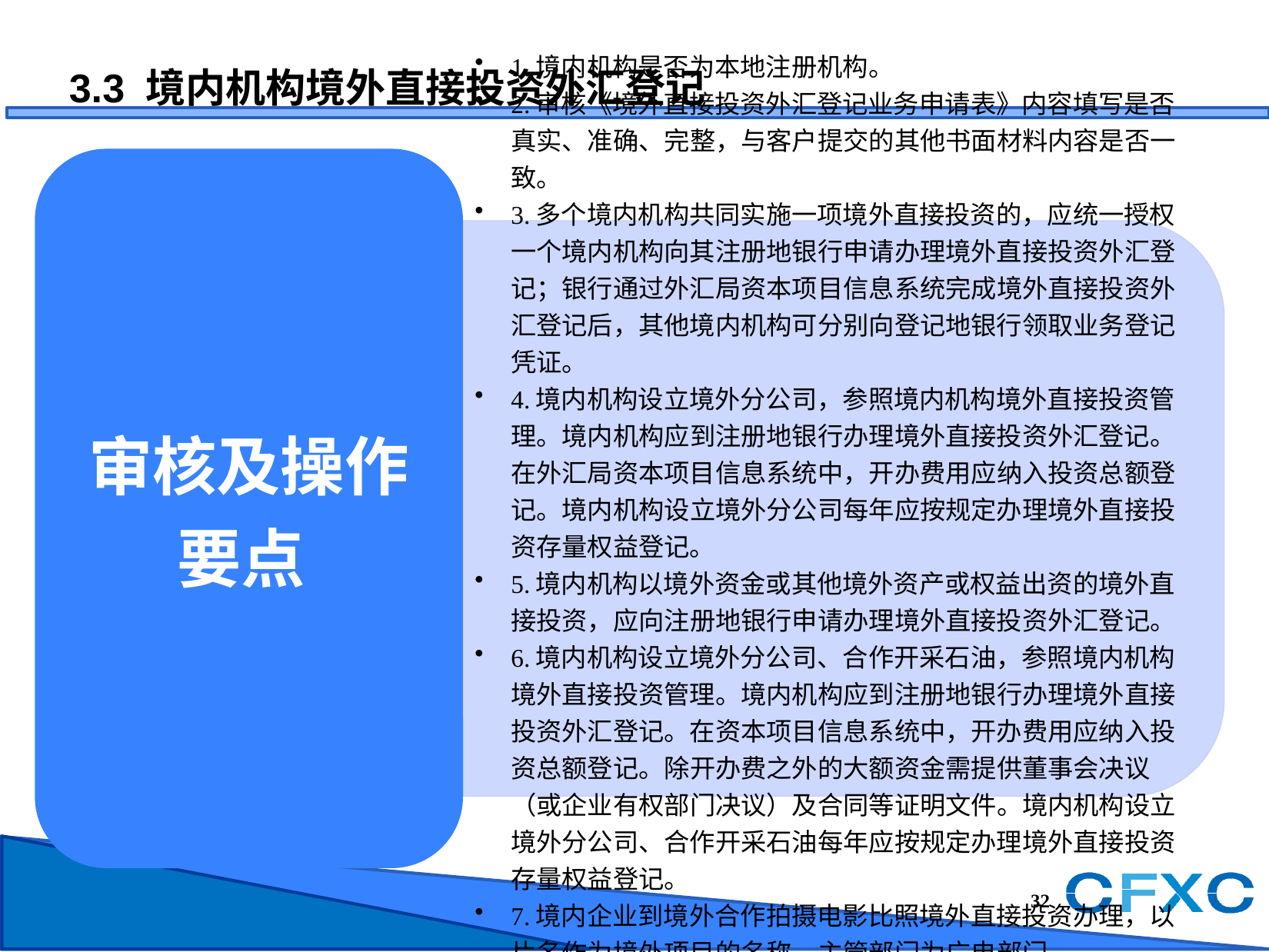

3.3 境内机构境外直接投资外汇登记
审核及操作要点
1.境内机构是否为本地注册机构。
3.多个境内机构共同实施一项境外直接投资的，应统一授权一个境内机构向其注册地银行申请办理境外直接投资外汇登记；银行通过外汇局资本项目信息系统完成境外直接投资外汇登记后，其他境内机构可分别向登记地银行领取业务登记凭证。
4.境内机构设立境外分公司，参照境内机构境外直接投资管理。境内机构应到注册地银行办理境外直接投资外汇登记。在外汇局资本项目信息系统中，开办费用应纳入投资总额登记。境内机构设立境外分公司每年应按规定办理境外直接投资存量权益登记。
5.境内机构以境外资金或其他境外资产或权益出资的境外直接投资，应向注册地银行申请办理境外直接投资外汇登记。
6.境内机构设立境外分公司、合作开采石油，参照境内机构境外直接投资管理。境内机构应到注册地银行办理境外直接投资外汇登记。在资本项目信息系统中，开办费用应纳入投资总额登记。除开办费之外的大额资金需提供董事会决议（或企业有权部门决议）及合同等证明文件。境内机构设立境外分公司、合作开采石油每年应按规定办理境外直接投资存量权益登记。
32